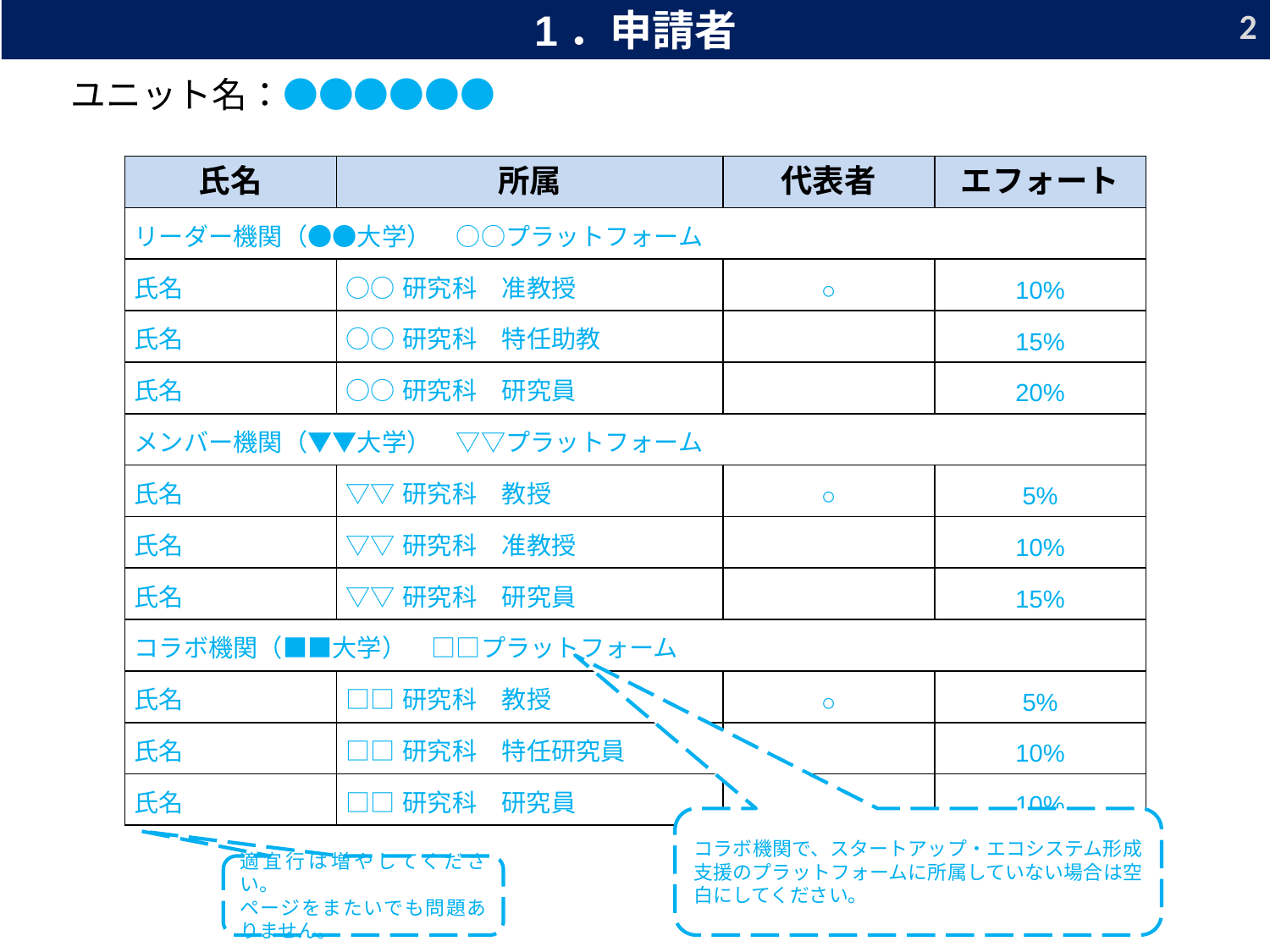

2
1．申請者
ユニット名：●●●●●●
| 氏名 | 所属 | 代表者 | エフォート |
| --- | --- | --- | --- |
| リーダー機関（●●大学）　○○プラットフォーム |  |  |  |
| 氏名 | ○○研究科　准教授 | ○ | 10% |
| 氏名 | ○○研究科　特任助教 |  | 15% |
| 氏名 | ○○研究科　研究員 |  | 20% |
| メンバー機関（▼▼大学）　▽▽プラットフォーム |  |  |  |
| 氏名 | ▽▽研究科　教授 | ○ | 5% |
| 氏名 | ▽▽研究科　准教授 |  | 10% |
| 氏名 | ▽▽研究科　研究員 |  | 15% |
| コラボ機関（■■大学）　□□プラットフォーム |  |  |  |
| 氏名 | □□研究科　教授 | ○ | 5% |
| 氏名 | □□研究科　特任研究員 |  | 10% |
| 氏名 | □□研究科　研究員 |  | 10% |
コラボ機関で、スタートアップ・エコシステム形成支援のプラットフォームに所属していない場合は空白にしてください。
適宜行は増やしてください。
ページをまたいでも問題ありません。